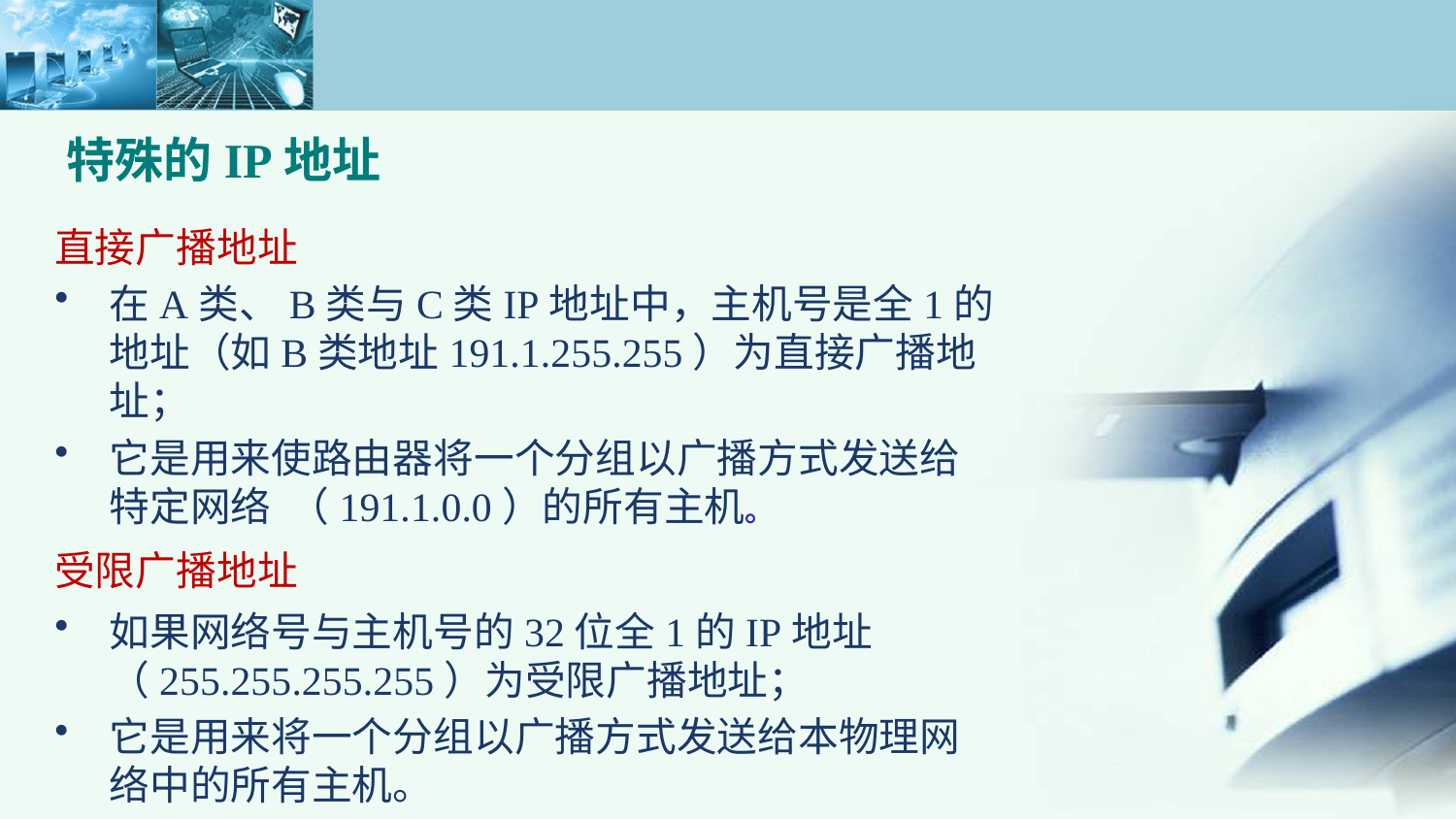

特殊的IP地址
直接广播地址
在A类、B类与C类IP地址中，主机号是全1的地址（如B类地址191.1.255.255）为直接广播地址；
它是用来使路由器将一个分组以广播方式发送给特定网络  （191.1.0.0）的所有主机。
受限广播地址
如果网络号与主机号的32位全1的IP地址（255.255.255.255）为受限广播地址；
它是用来将一个分组以广播方式发送给本物理网络中的所有主机。